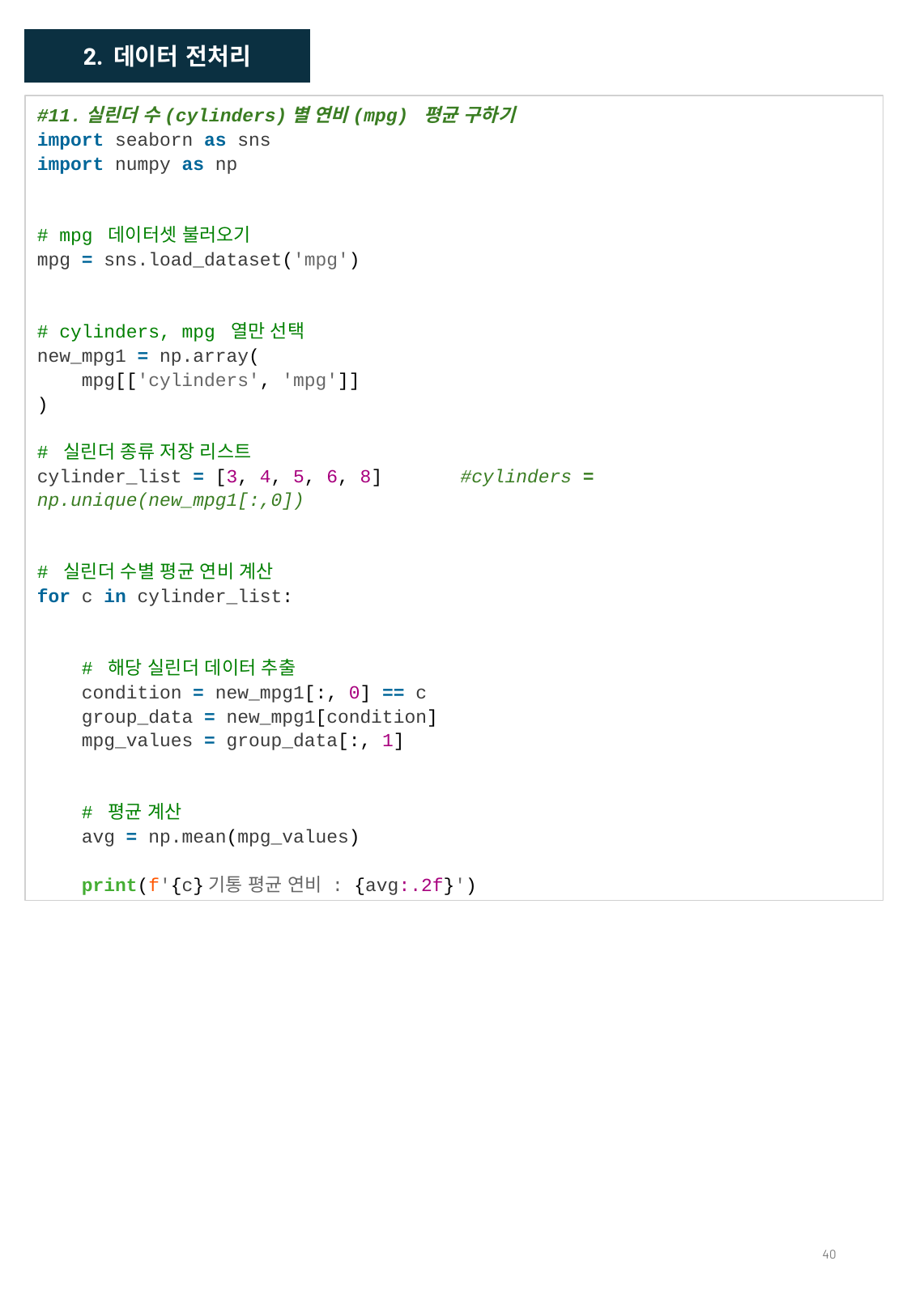

2. 데이터 전처리
#11.실린더 수(cylinders)별 연비(mpg) 평균 구하기
import seaborn as sns
import numpy as np

# mpg 데이터셋 불러오기
mpg = sns.load_dataset('mpg')

# cylinders, mpg 열만 선택
new_mpg1 = np.array(
    mpg[['cylinders', 'mpg']]
)
# 실린더 종류 저장 리스트
cylinder_list = [3, 4, 5, 6, 8]       #cylinders = np.unique(new_mpg1[:,0])

# 실린더 수별 평균 연비 계산
for c in cylinder_list:

    # 해당 실린더 데이터 추출
    condition = new_mpg1[:, 0] == c
    group_data = new_mpg1[condition]
    mpg_values = group_data[:, 1]

    # 평균 계산
    avg = np.mean(mpg_values)
    print(f'{c}기통 평균 연비 : {avg:.2f}')
40